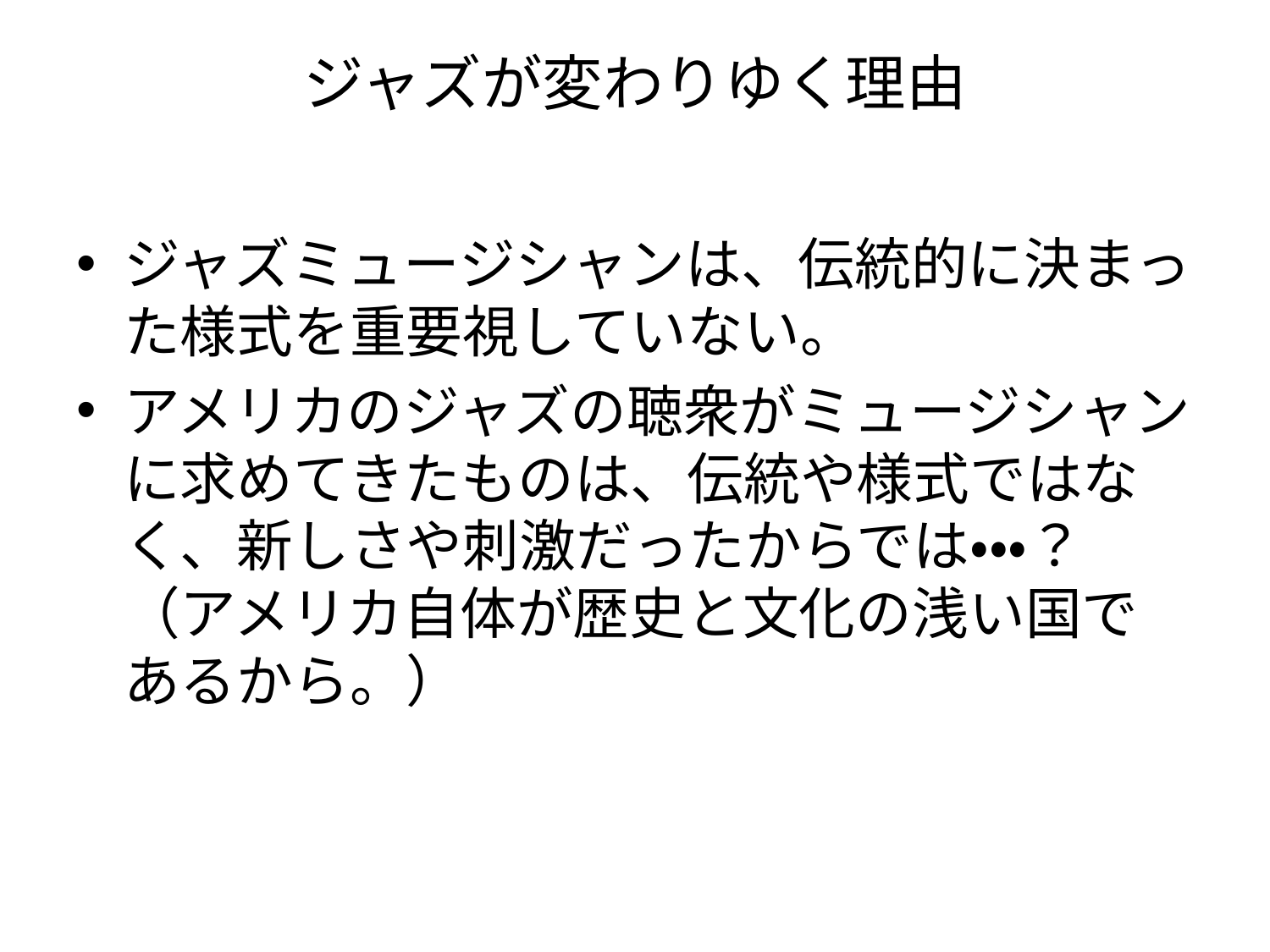

# ジャズが変わりゆく理由
ジャズミュージシャンは、伝統的に決まった様式を重要視していない。
アメリカのジャズの聴衆がミュージシャンに求めてきたものは、伝統や様式ではなく、新しさや刺激だったからでは・・・？（アメリカ自体が歴史と文化の浅い国であるから。）